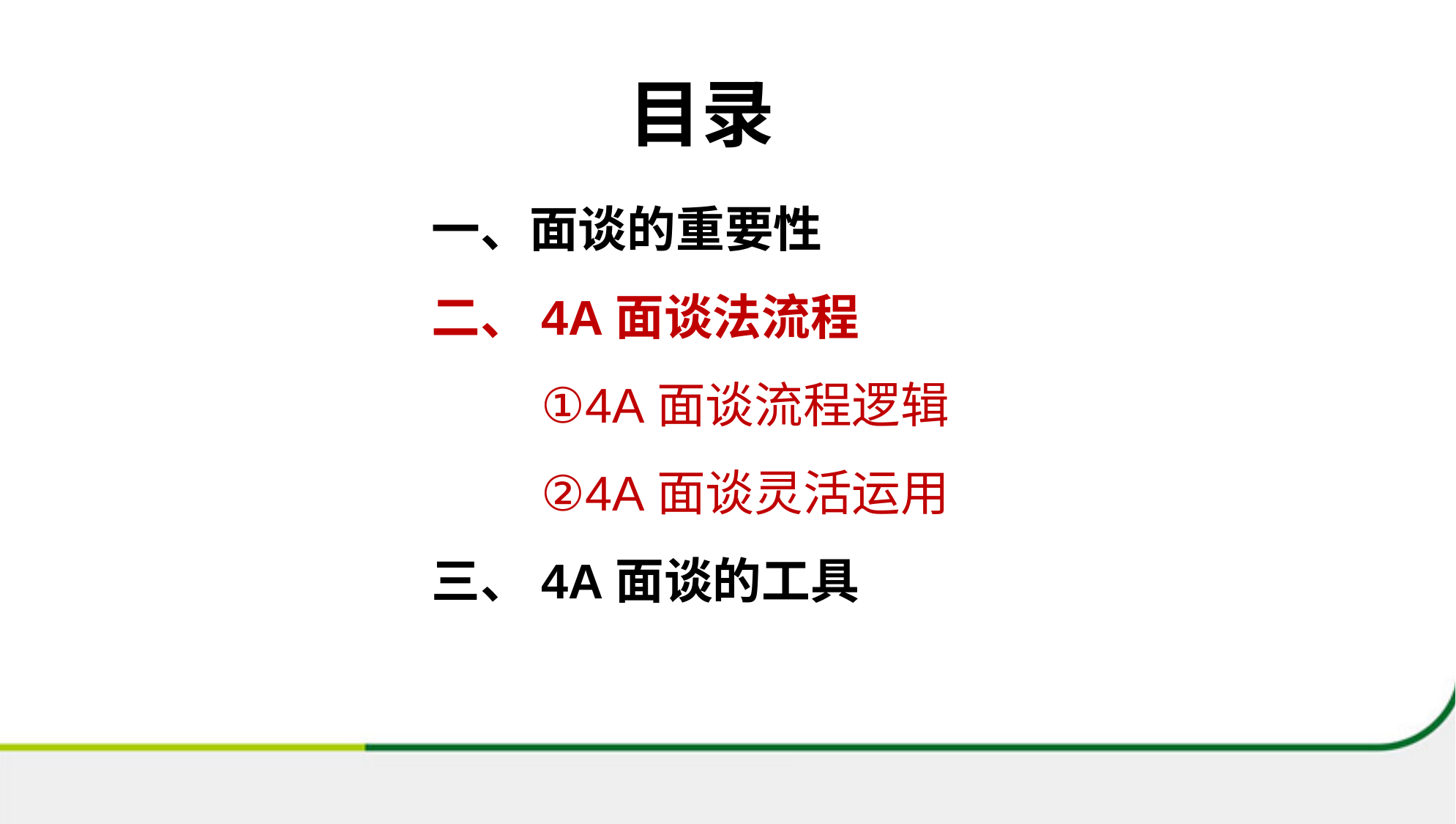

# 目录
一、面谈的重要性
二、4A面谈法流程
①4A面谈流程逻辑
②4A面谈灵活运用
三、4A面谈的工具